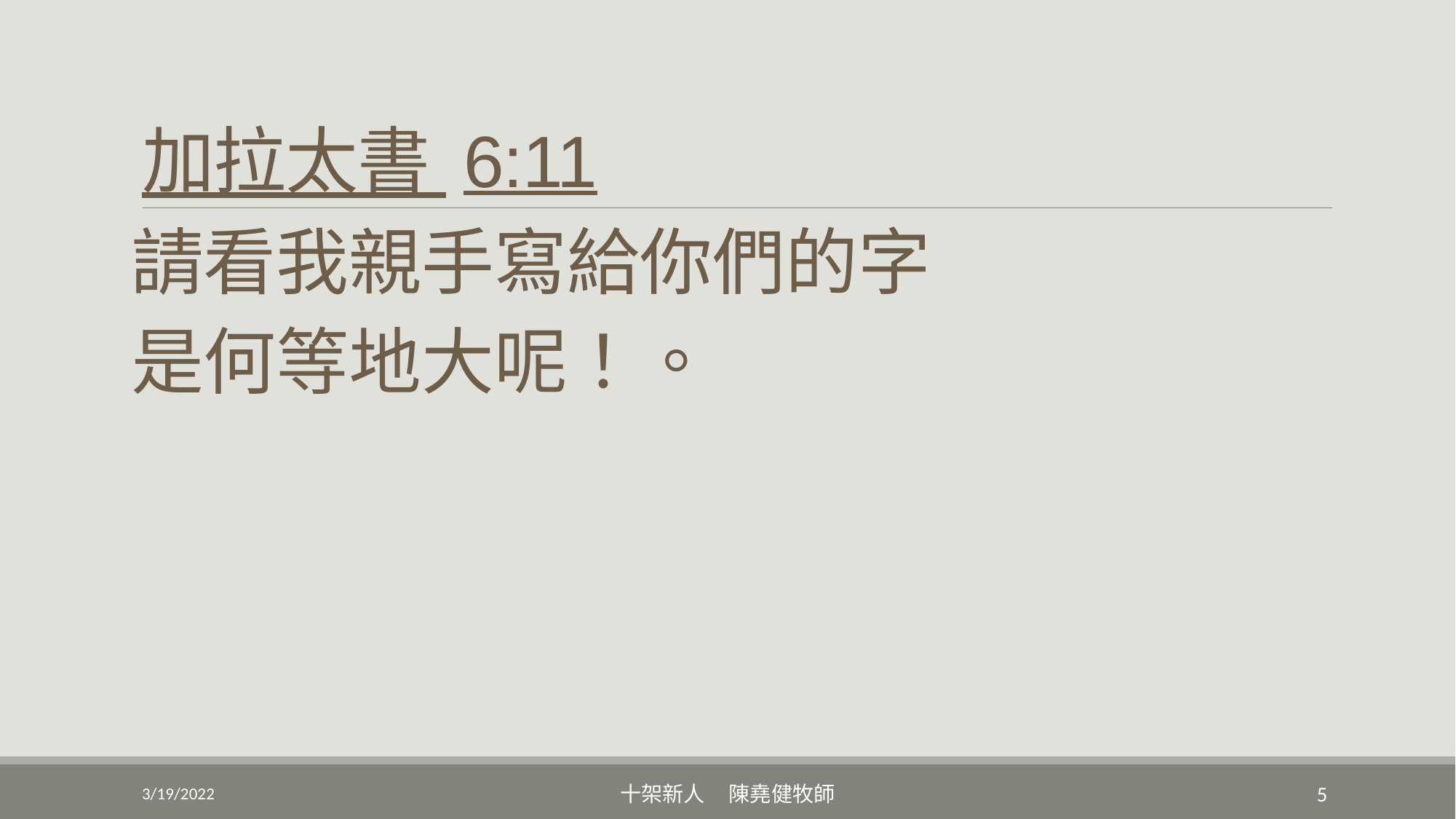

# 加拉太書 6:11
請看我親手寫給你們的字
是何等地大呢！。
3/19/2022
十架新人     陳堯健牧師
5